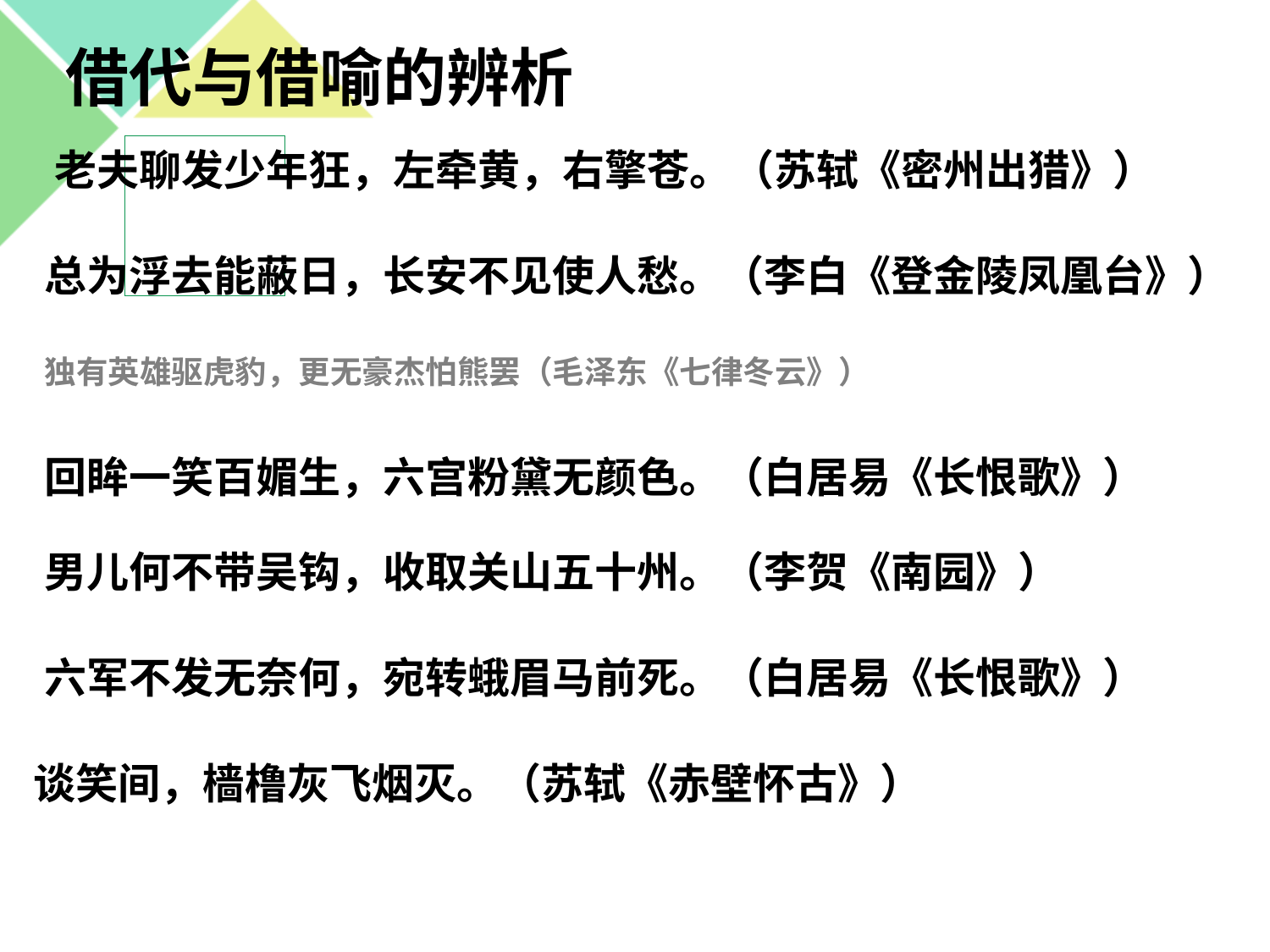

借代与借喻的辨析
老夫聊发少年狂，左牵黄，右擎苍。（苏轼《密州出猎》）
总为浮去能蔽日，长安不见使人愁。（李白《登金陵凤凰台》）

独有英雄驱虎豹，更无豪杰怕熊罢（毛泽东《七律冬云》）
回眸一笑百媚生，六宫粉黛无颜色。（白居易《长恨歌》）
男儿何不带吴钩，收取关山五十州。（李贺《南园》）
六军不发无奈何，宛转蛾眉马前死。（白居易《长恨歌》）
谈笑间，樯橹灰飞烟灭。（苏轼《赤壁怀古》）